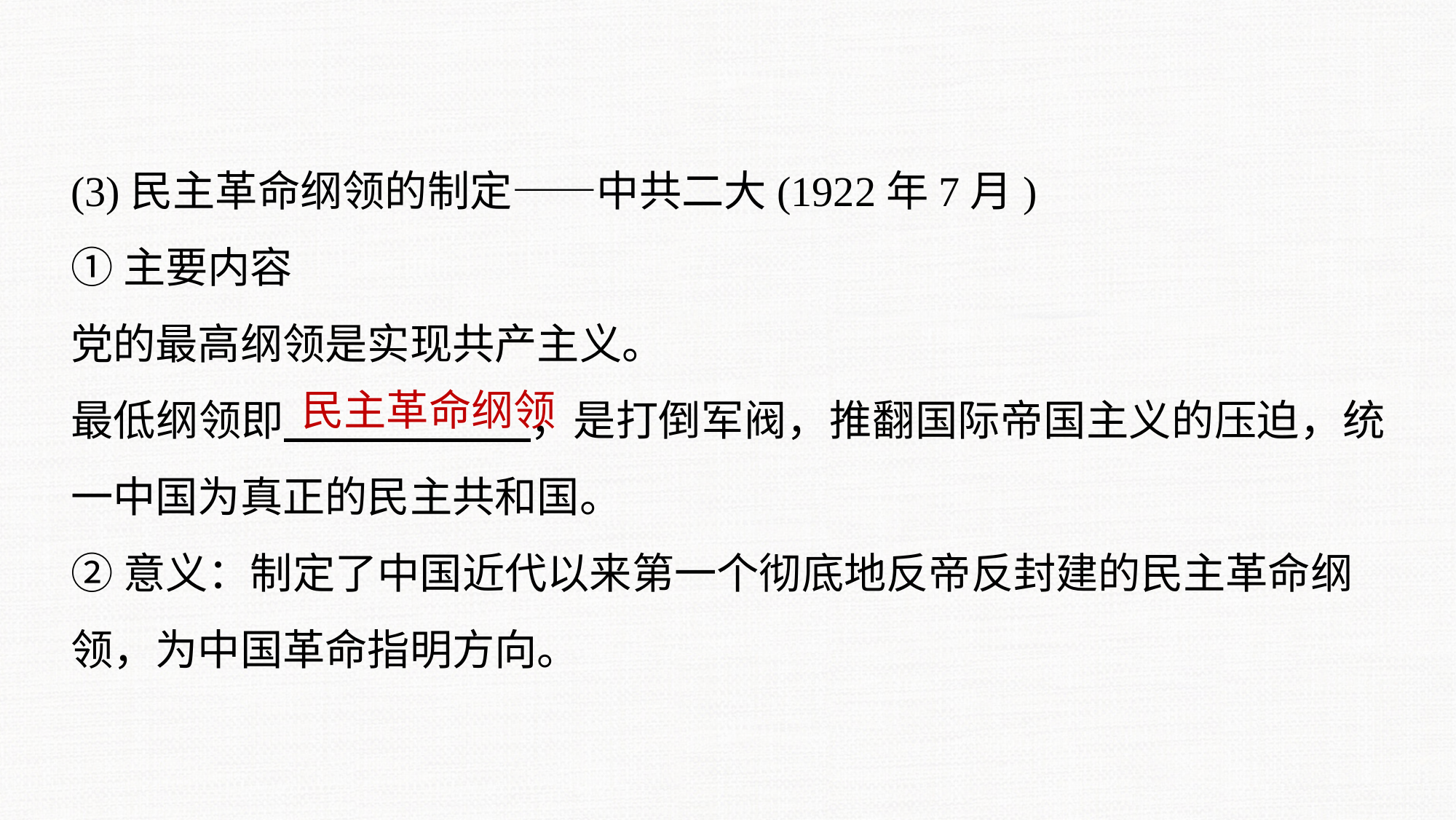

(3)民主革命纲领的制定——中共二大(1922年7月)
①主要内容
党的最高纲领是实现共产主义。
最低纲领即                         ，是打倒军阀，推翻国际帝国主义的压迫，统一中国为真正的民主共和国。
②意义：制定了中国近代以来第一个彻底地反帝反封建的民主革命纲领，为中国革命指明方向。
民主革命纲领